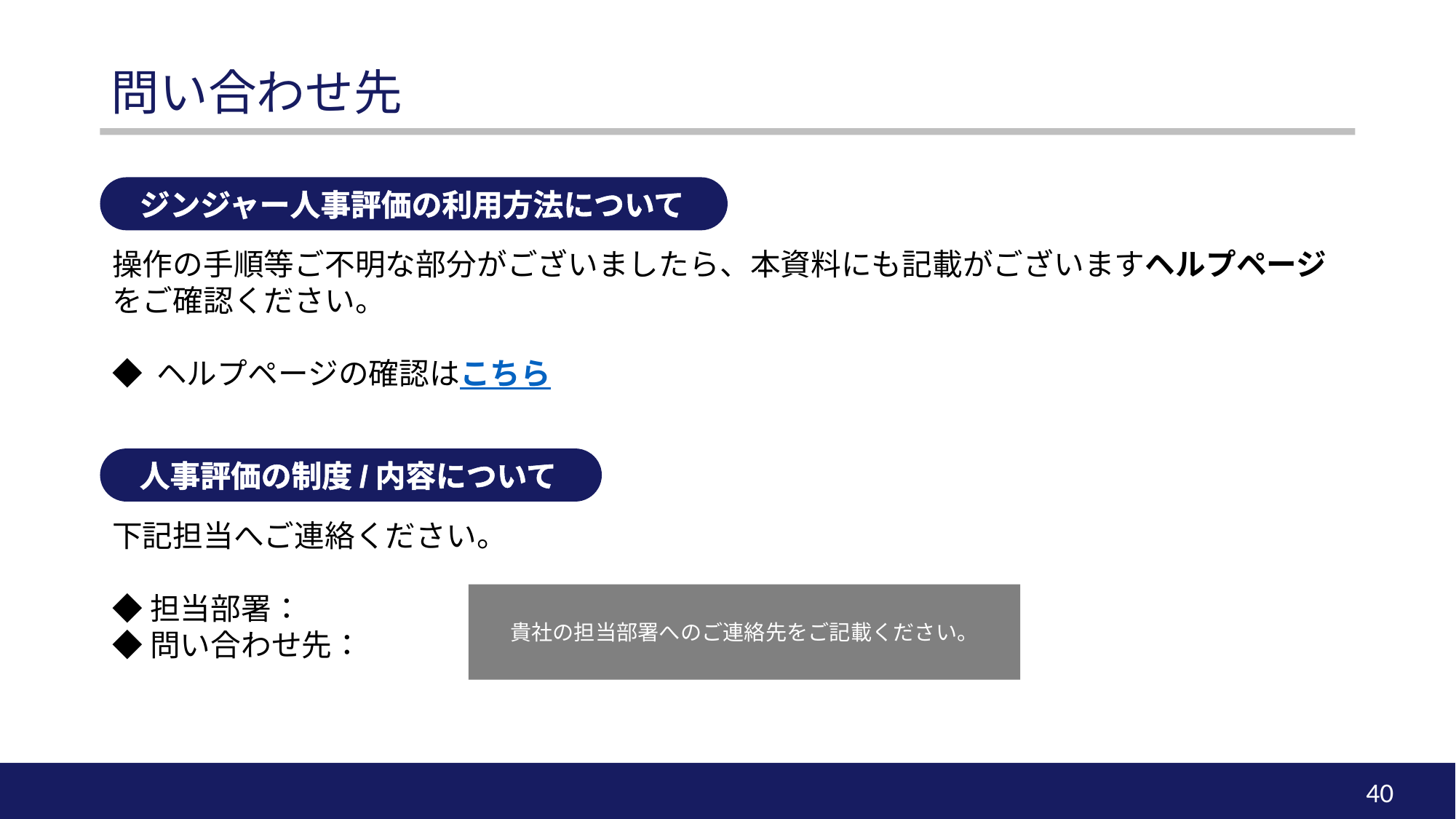

# 問い合わせ先
  ジンジャー人事評価の利用方法について
操作の手順等ご不明な部分がございましたら、本資料にも記載がございますヘルプページをご確認ください。

◆ ヘルプページの確認はこちら

  人事評価の制度/内容について
下記担当へご連絡ください。

◆担当部署：
◆問い合わせ先：

貴社の担当部署へのご連絡先をご記載ください。
40